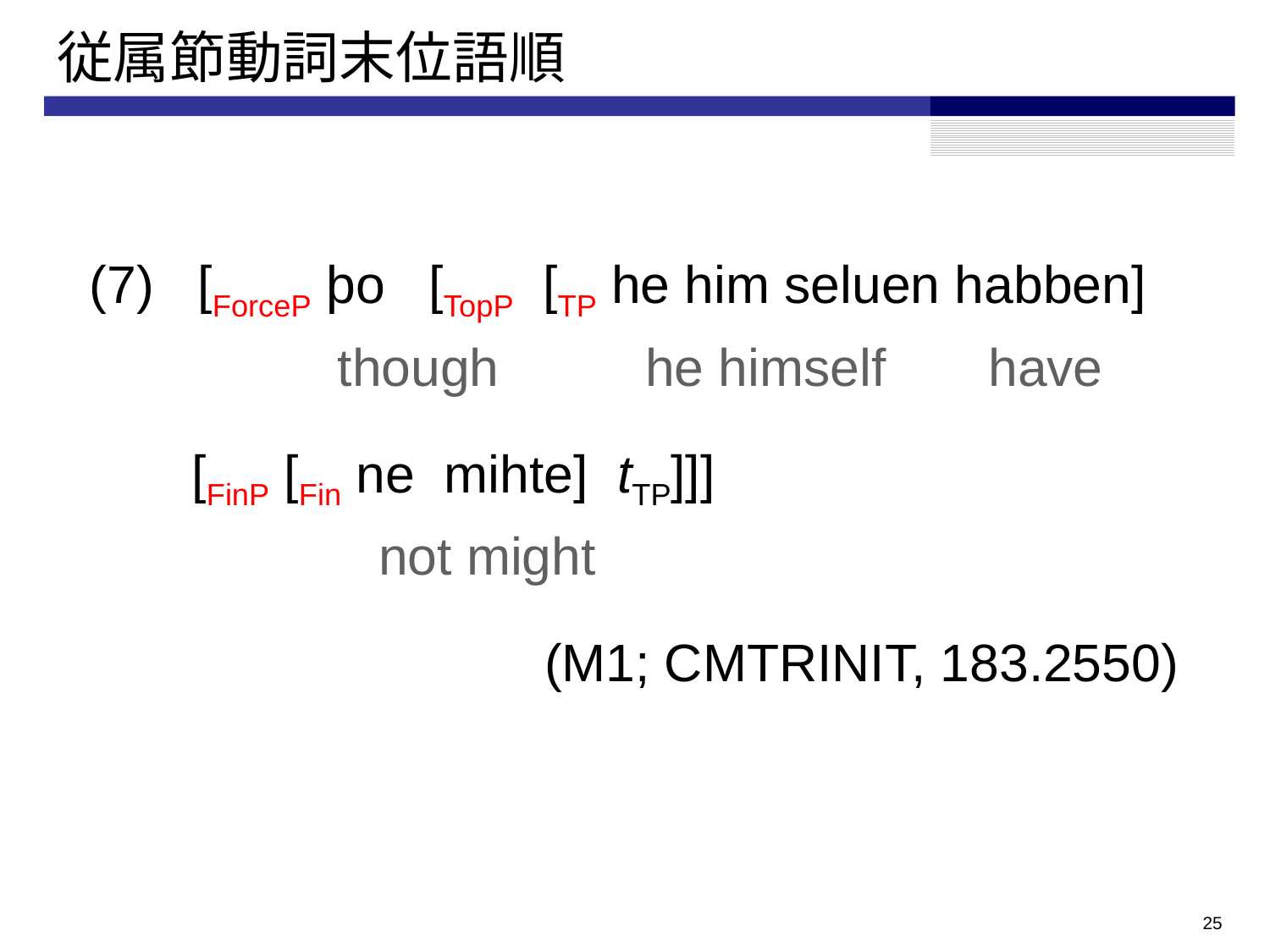

# 従属節動詞末位語順

(7)   [ForceP þo   [TopP  [TP he him seluen habben]
                 though          he himself       have
       [FinP [Fin ne  mihte]  tTP]]]
	            not might
(M1; CMTRINIT, 183.2550)

25